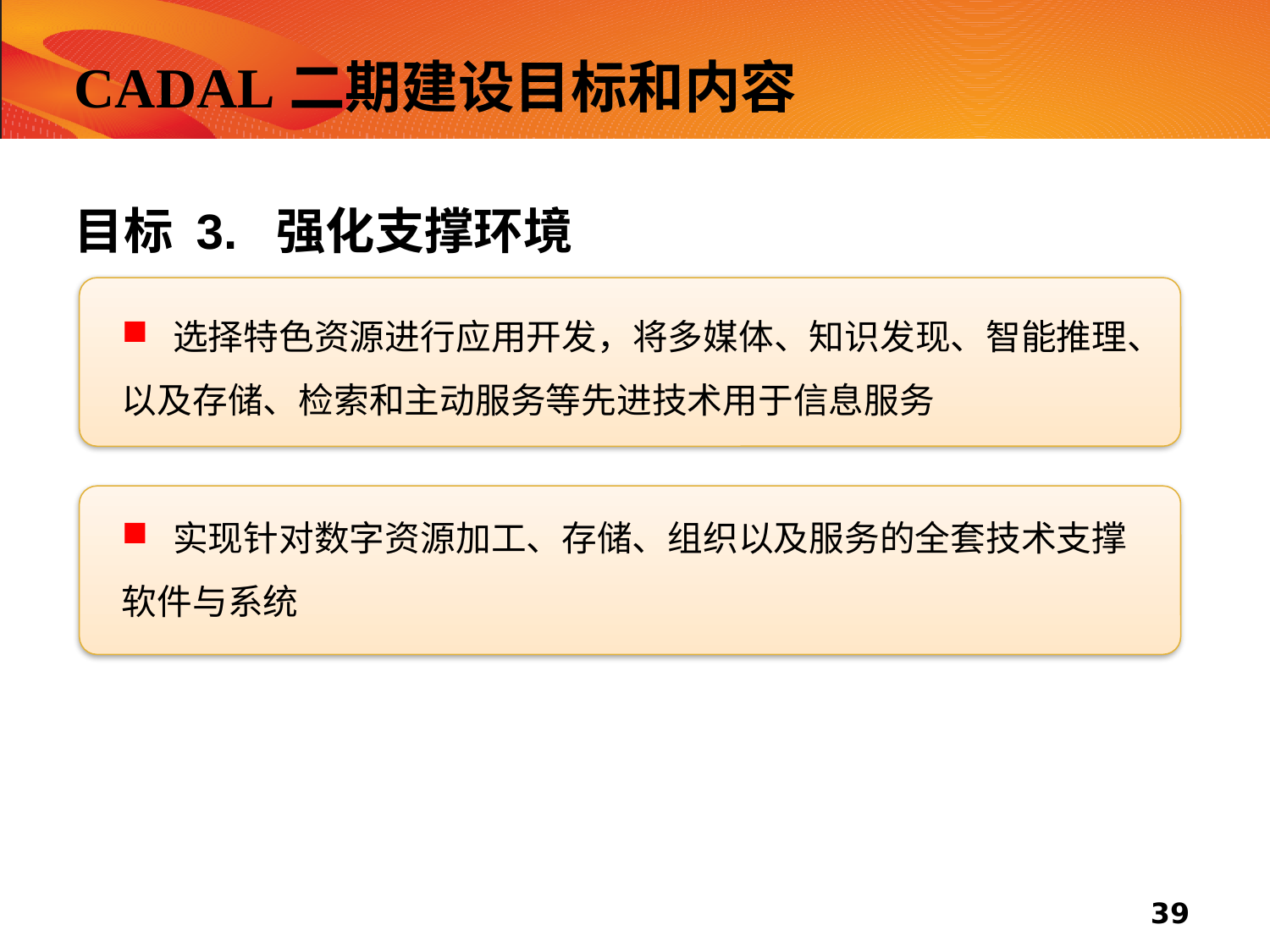

# CADAL二期建设目标和内容
目标 3.  强化支撑环境

  选择特色资源进行应用开发，将多媒体、知识发现、智能推理、以及存储、检索和主动服务等先进技术用于信息服务

  实现针对数字资源加工、存储、组织以及服务的全套技术支撑软件与系统